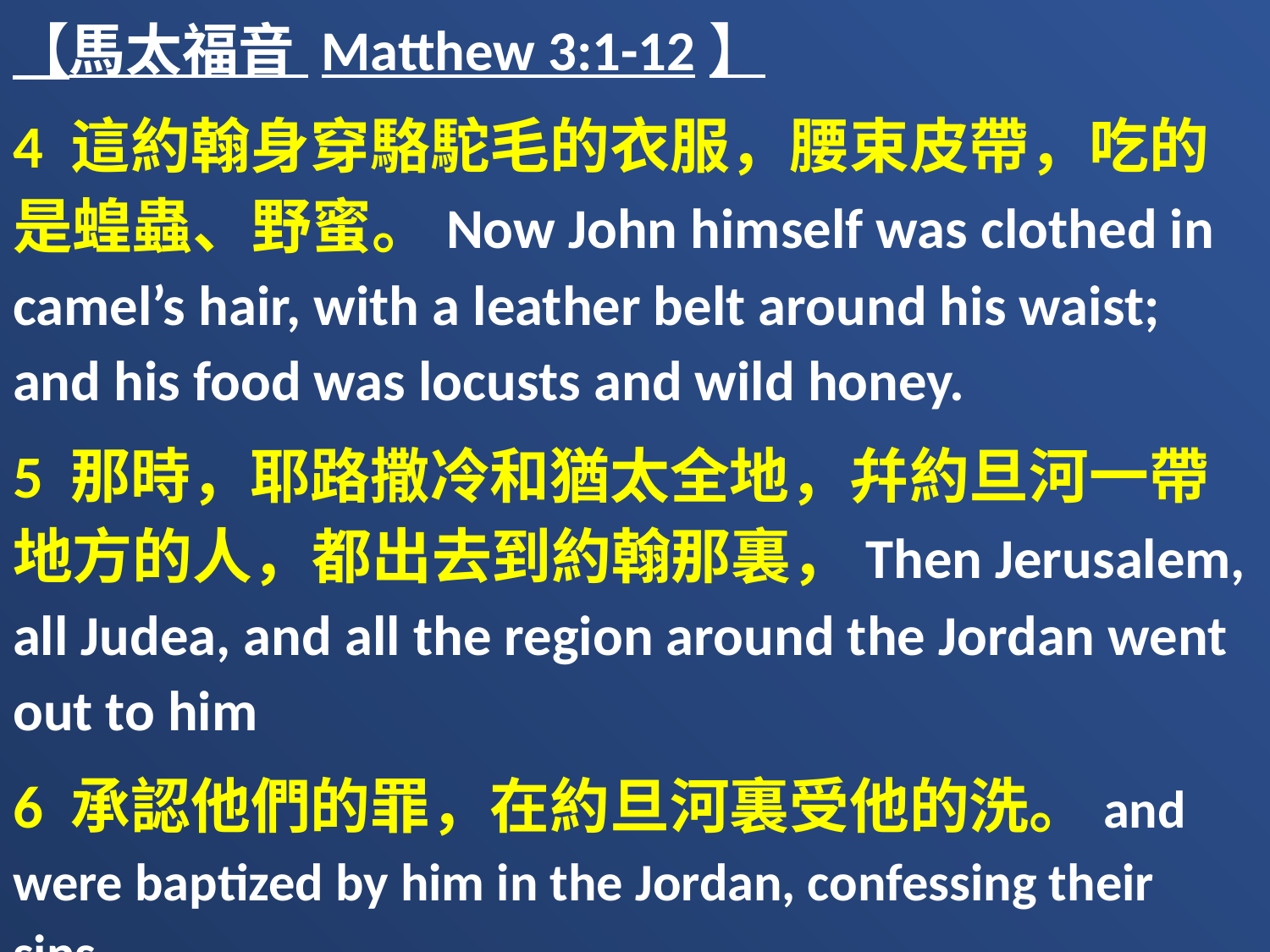

【馬太福音 Matthew 3:1-12】
4 這約翰身穿駱駝毛的衣服，腰束皮帶，吃的是蝗蟲、野蜜。Now John himself was clothed in camel’s hair, with a leather belt around his waist; and his food was locusts and wild honey.
5 那時，耶路撒冷和猶太全地，幷約旦河一帶地方的人，都出去到約翰那裏，Then Jerusalem, all Judea, and all the region around the Jordan went out to him
6 承認他們的罪，在約旦河裏受他的洗。and were baptized by him in the Jordan, confessing their sins.